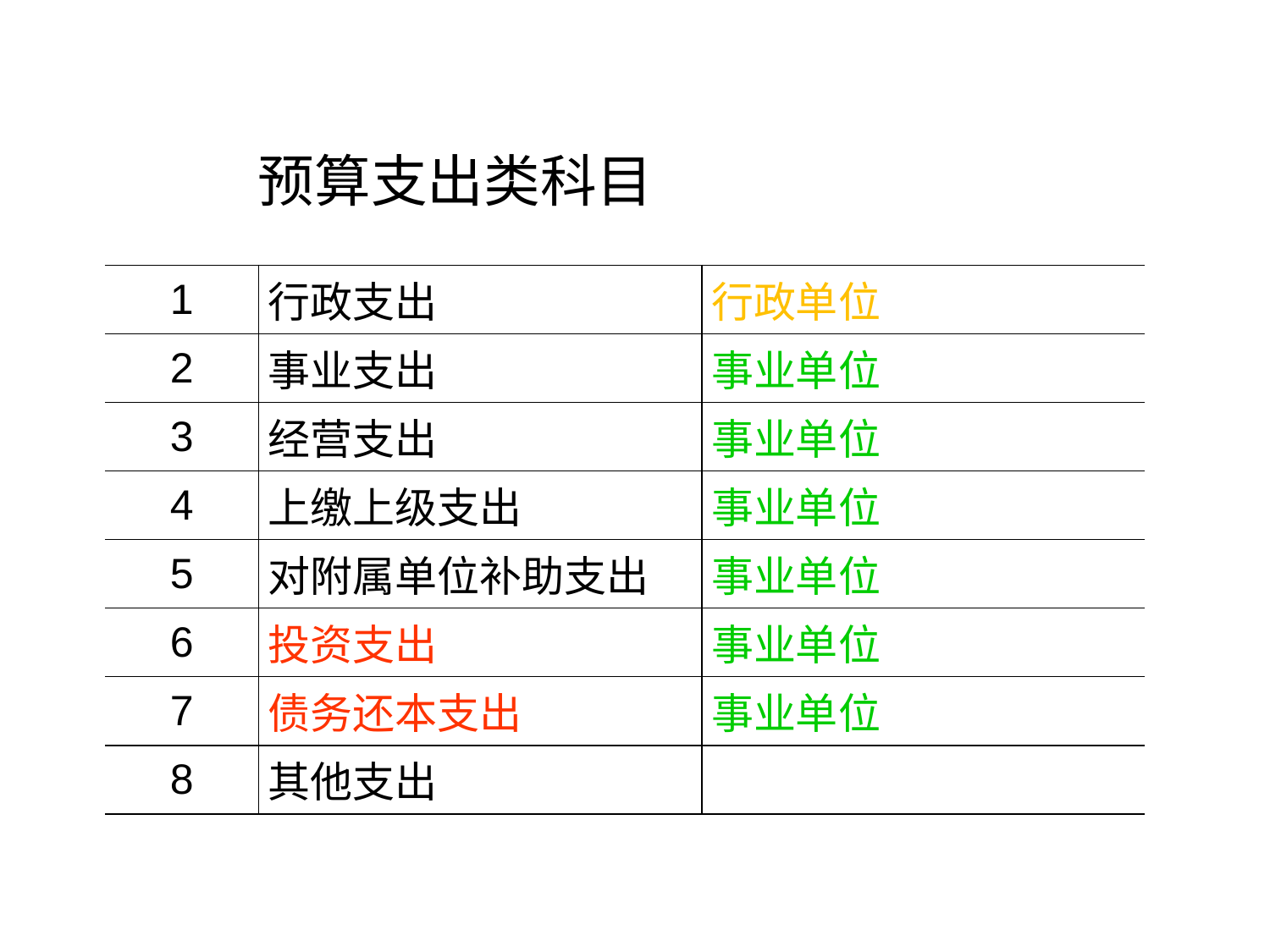

| 预算支出类科目 |  |  |
| --- | --- | --- |
| 1 | 行政支出 | 行政单位 |
| 2 | 事业支出 | 事业单位 |
| 3 | 经营支出 | 事业单位 |
| 4 | 上缴上级支出 | 事业单位 |
| 5 | 对附属单位补助支出 | 事业单位 |
| 6 | 投资支出 | 事业单位 |
| 7 | 债务还本支出 | 事业单位 |
| 8 | 其他支出 |  |
38